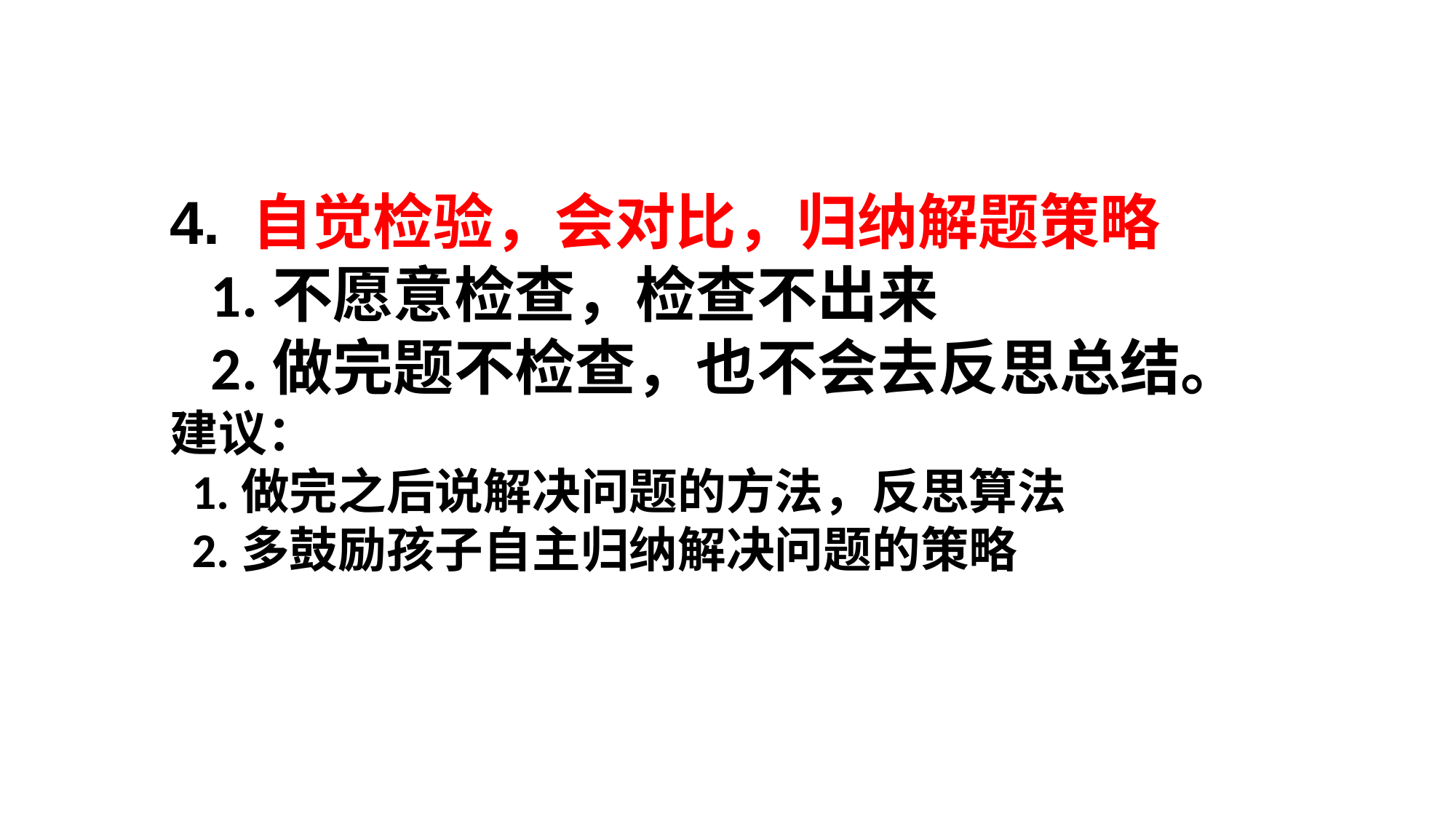

4. 自觉检验，会对比，归纳解题策略
   1.不愿意检查，检查不出来
   2.做完题不检查，也不会去反思总结。
建议：
  1.做完之后说解决问题的方法，反思算法
  2.多鼓励孩子自主归纳解决问题的策略